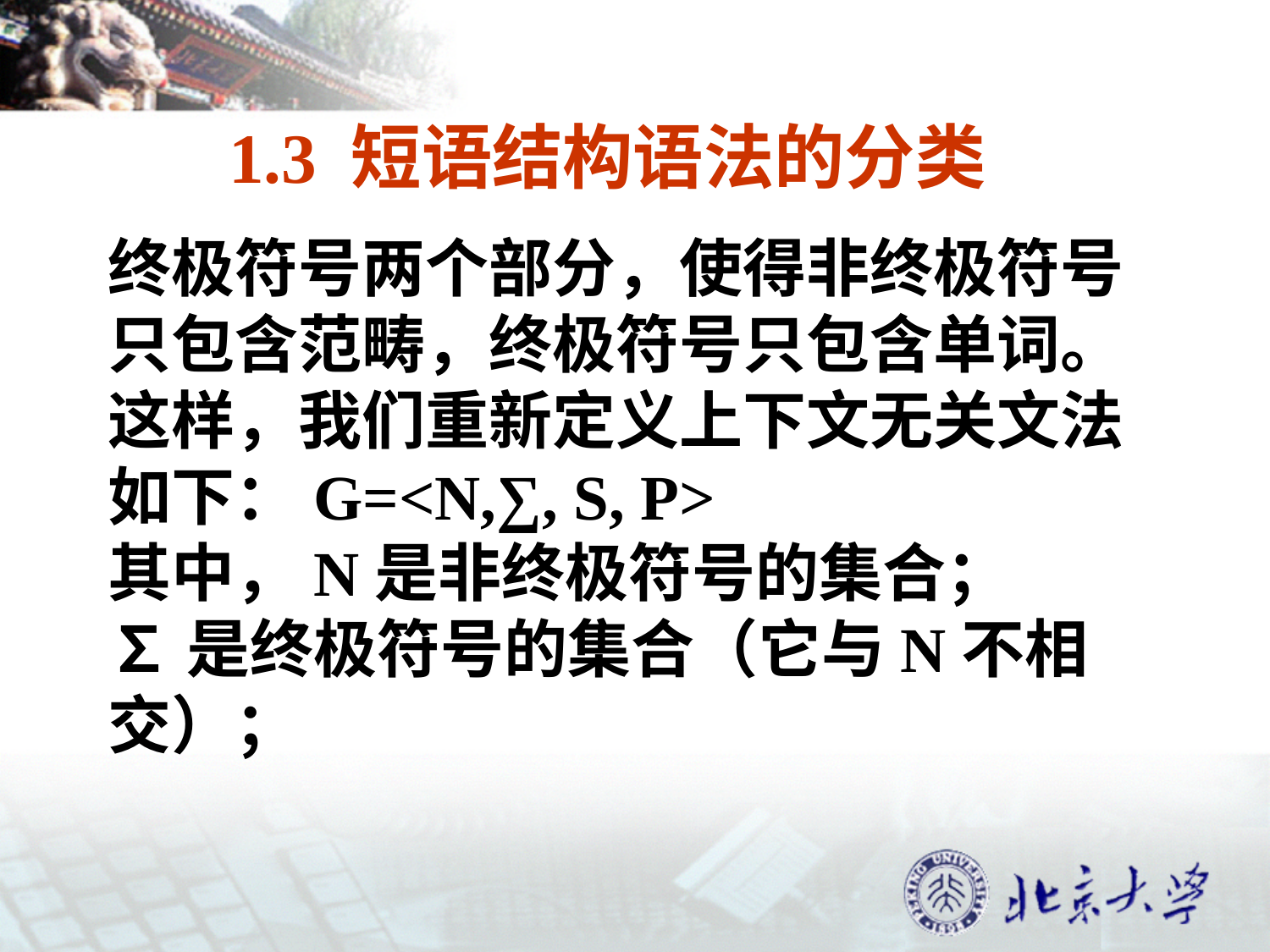

1.3 短语结构语法的分类
终极符号两个部分，使得非终极符号只包含范畴，终极符号只包含单词。
这样，我们重新定义上下文无关文法
如下：G=<N,∑, S, P>
其中，N是非终极符号的集合；
∑是终极符号的集合（它与N不相交）；